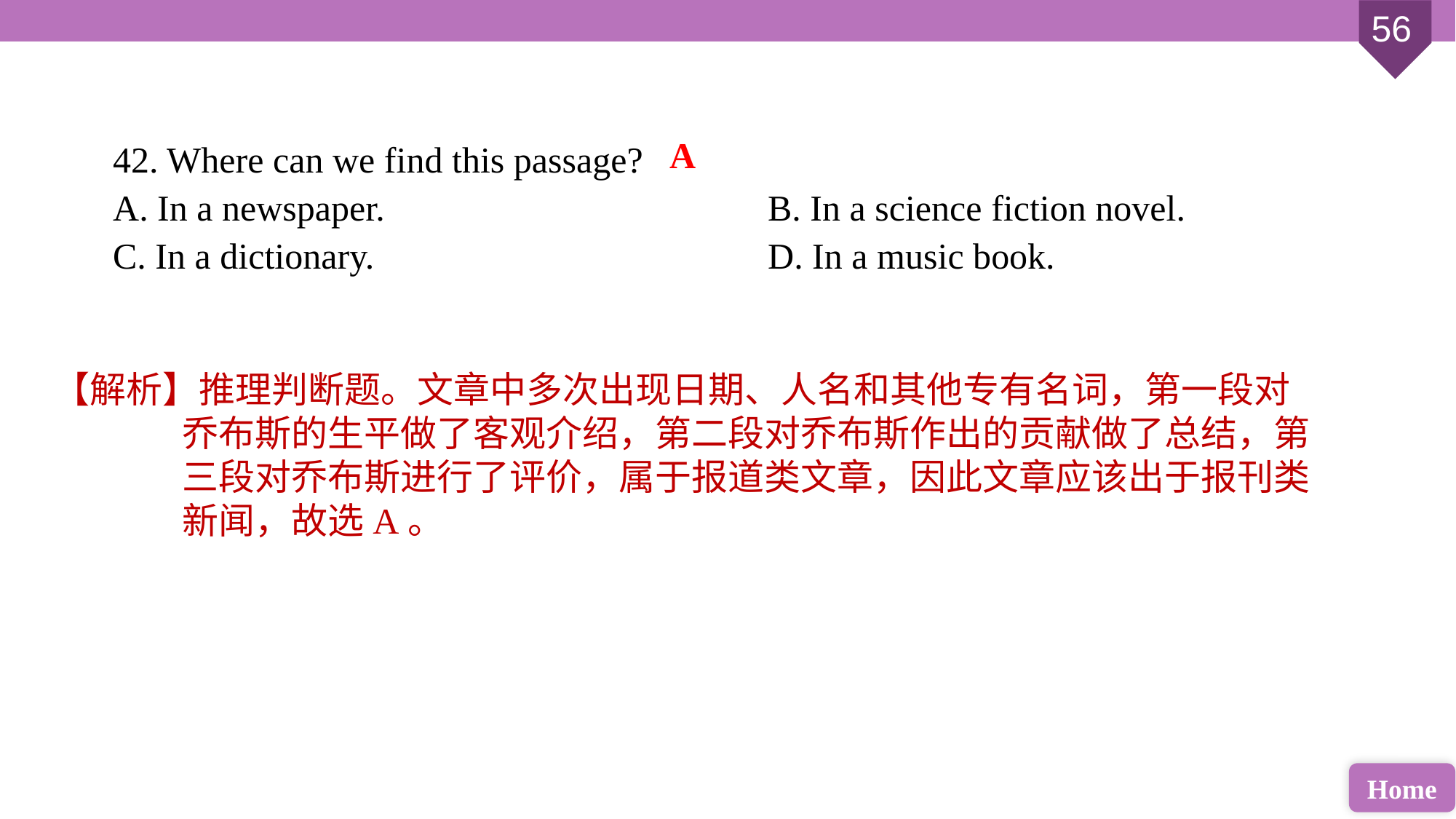

42. Where can we find this passage?
A. In a newspaper. 				B. In a science fiction novel.
C. In a dictionary. 				D. In a music book.
A
【解析】推理判断题。文章中多次出现日期、人名和其他专有名词，第一段对乔布斯的生平做了客观介绍，第二段对乔布斯作出的贡献做了总结，第三段对乔布斯进行了评价，属于报道类文章，因此文章应该出于报刊类新闻，故选A。